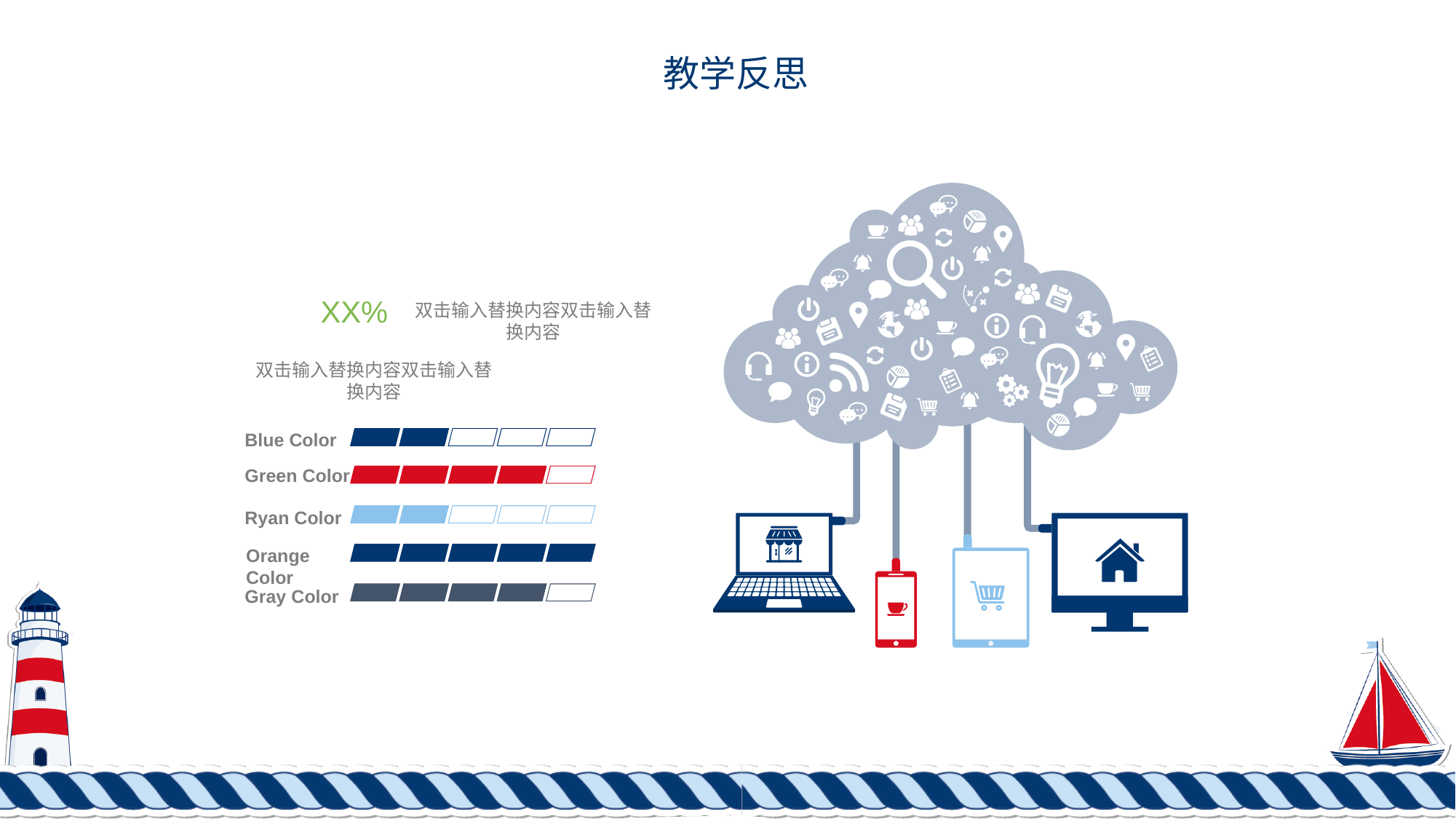

教学反思

XX%
双击输入替换内容双击输入替换内容
双击输入替换内容双击输入替换内容

Blue Color

Green Color

Ryan Color

Orange Color

Gray Color